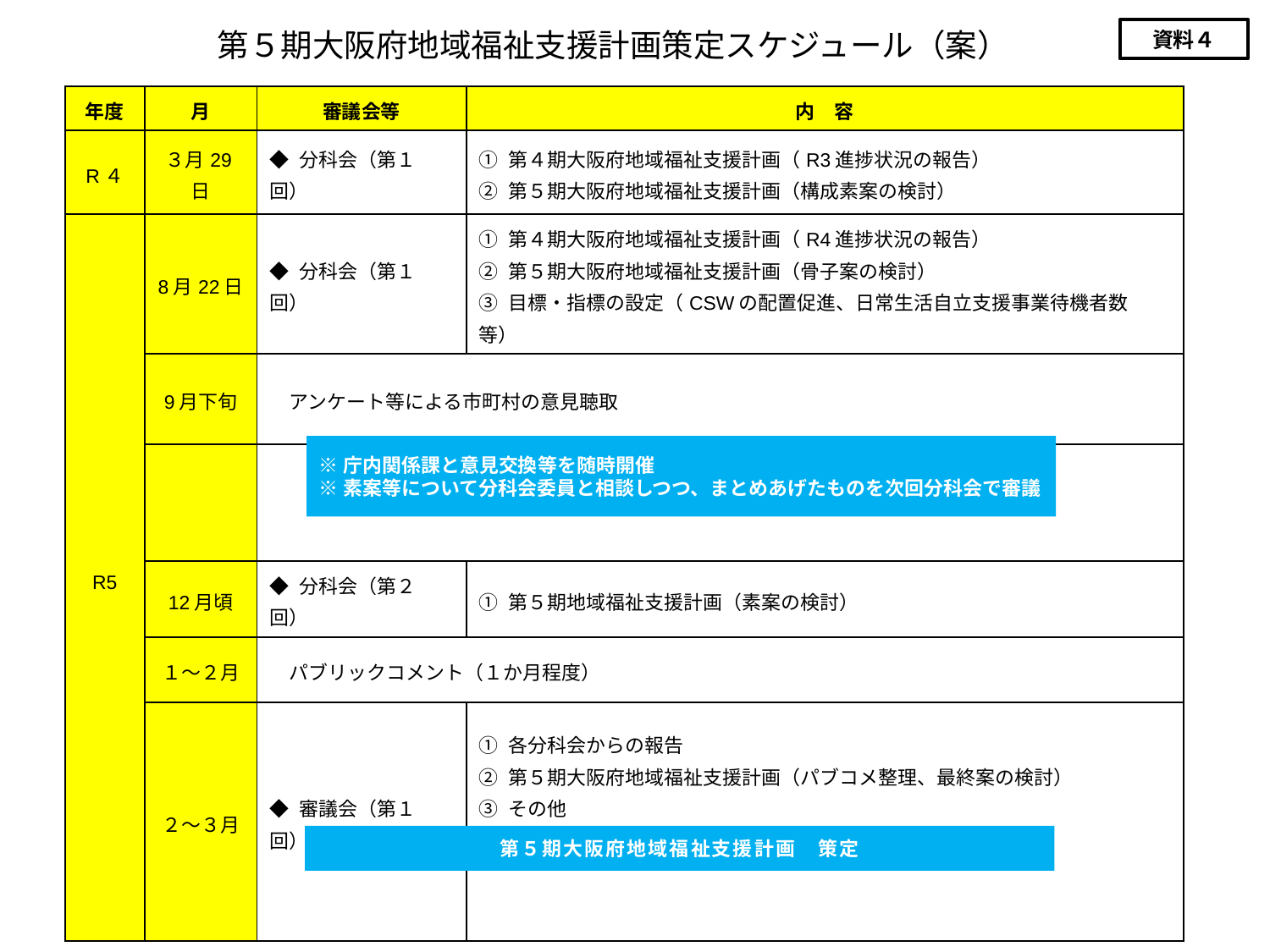

第５期大阪府地域福祉支援計画策定スケジュール（案）
資料４
| 年度 | 月 | 審議会等 | 内　容 |
| --- | --- | --- | --- |
| R４ | ３月29日 | ◆ 分科会（第１回） | ① 第４期大阪府地域福祉支援計画（R3進捗状況の報告） ② 第５期大阪府地域福祉支援計画（構成素案の検討） |
| R5 | 8月22日 | ◆ 分科会（第１回） | ① 第４期大阪府地域福祉支援計画（R4進捗状況の報告） ② 第５期大阪府地域福祉支援計画（骨子案の検討）　 ③ 目標・指標の設定（CSWの配置促進、日常生活自立支援事業待機者数　等） |
|  | 9月下旬 | アンケート等による市町村の意見聴取 |  |
|  |  |  |  |
|  | 12月頃 | ◆ 分科会（第２回） | ① 第５期地域福祉支援計画（素案の検討） |
|  | １～２月 | パブリックコメント（１か月程度） |  |
|  | ２～３月 | ◆ 審議会（第１回） | ① 各分科会からの報告 ② 第５期大阪府地域福祉支援計画（パブコメ整理、最終案の検討） ③ その他 |
※庁内関係課と意見交換等を随時開催
※素案等について分科会委員と相談しつつ、まとめあげたものを次回分科会で審議
第５期大阪府地域福祉支援計画　策定